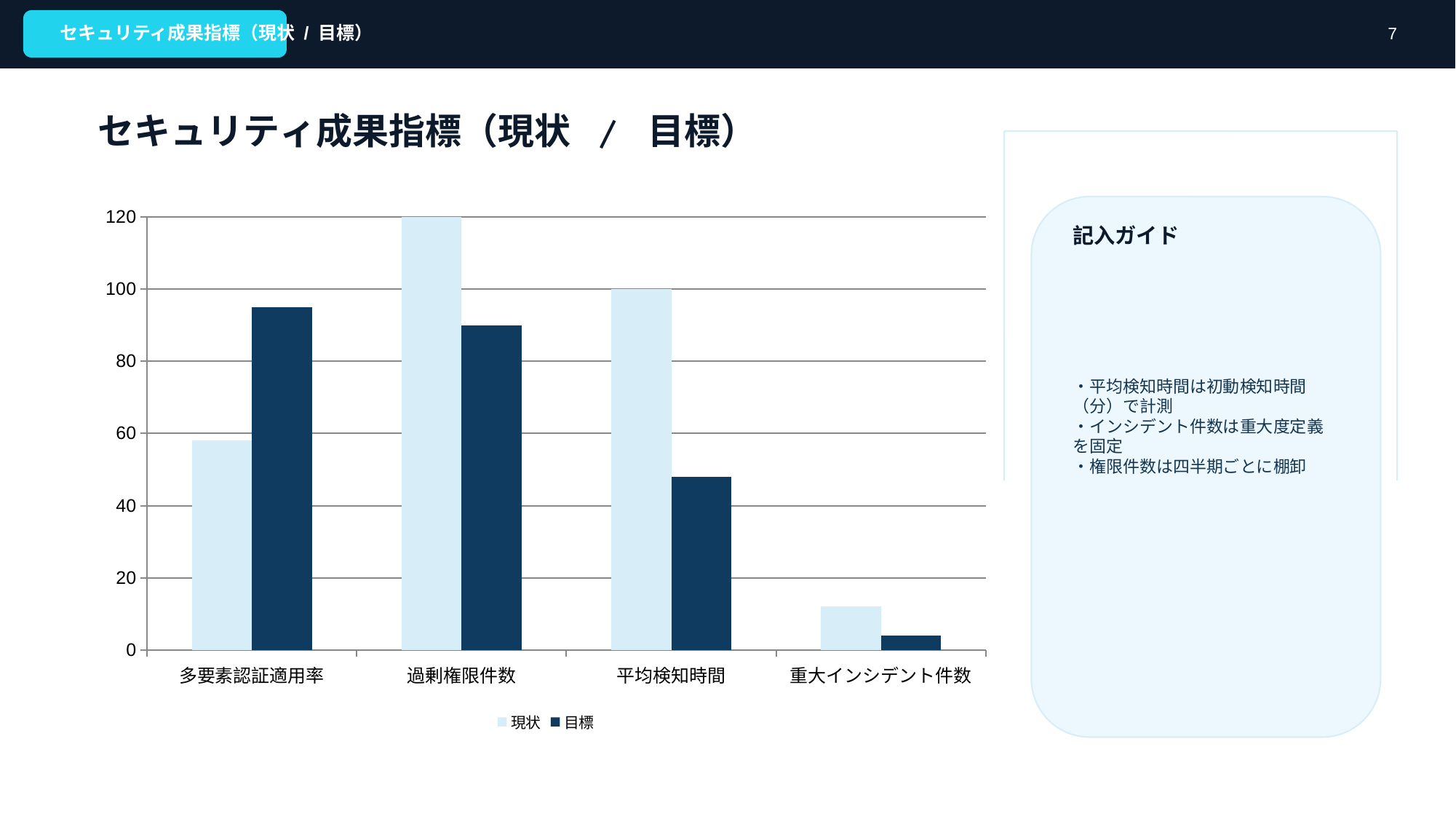

セキュリティ成果指標（現状 / 目標）
7
セキュリティ成果指標（現状 / 目標）

### Chart

| Category | 現状 | 目標 |
|---|---|---|
| 多要素認証適用率 | 58.0 | 95.0 |
| 過剰権限件数 | 320.0 | 90.0 |
| 平均検知時間 | 100.0 | 48.0 |
| 重大インシデント件数 | 12.0 | 4.0 |
記入ガイド
・平均検知時間は初動検知時間（分）で計測
・インシデント件数は重大度定義を固定
・権限件数は四半期ごとに棚卸